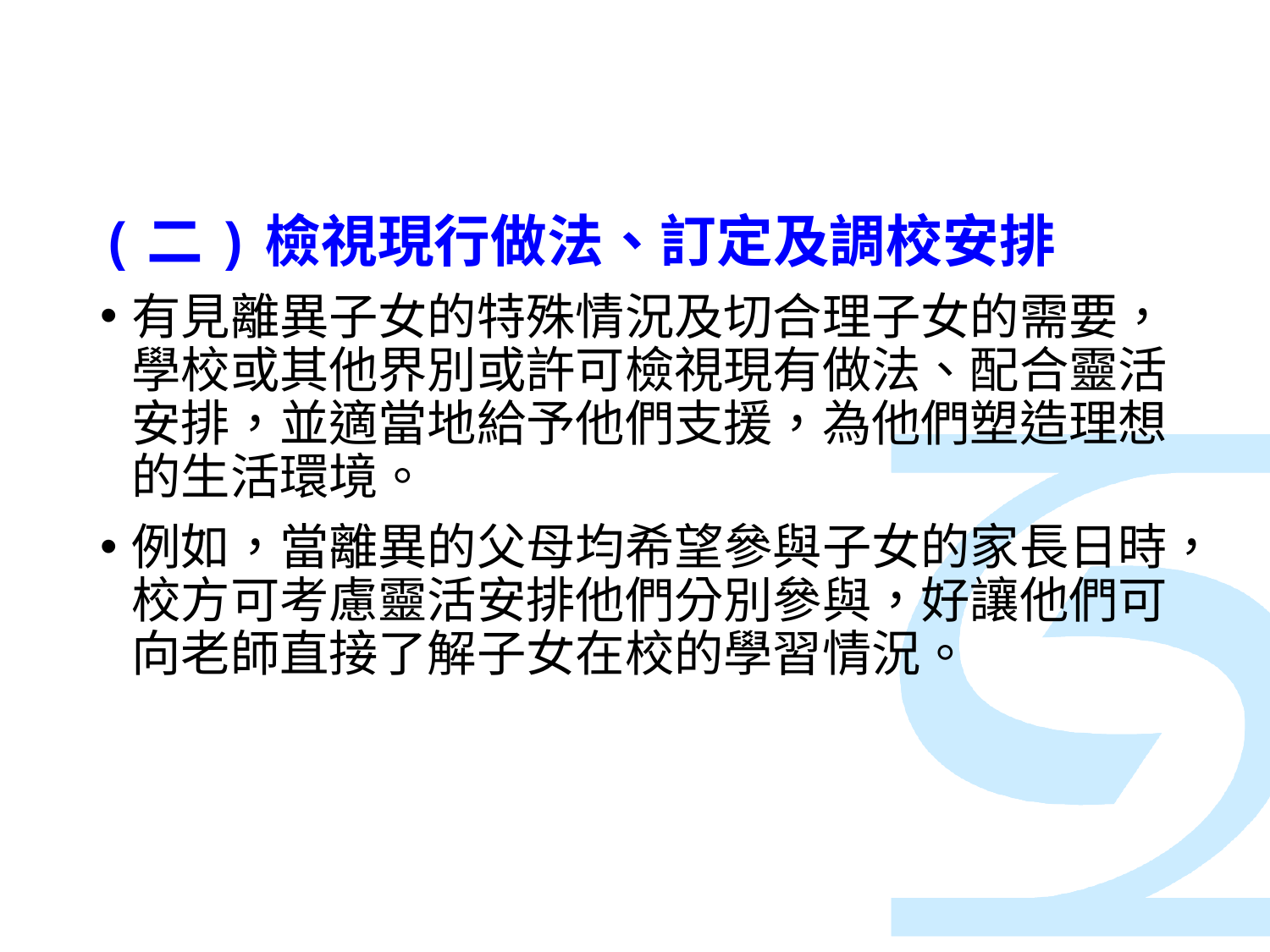

(二)檢視現行做法、訂定及調校安排
有見離異子女的特殊情況及切合理子女的需要，學校或其他界別或許可檢視現有做法、配合靈活安排，並適當地給予他們支援，為他們塑造理想的生活環境。
例如，當離異的父母均希望參與子女的家長日時，校方可考慮靈活安排他們分別參與，好讓他們可向老師直接了解子女在校的學習情況。
31